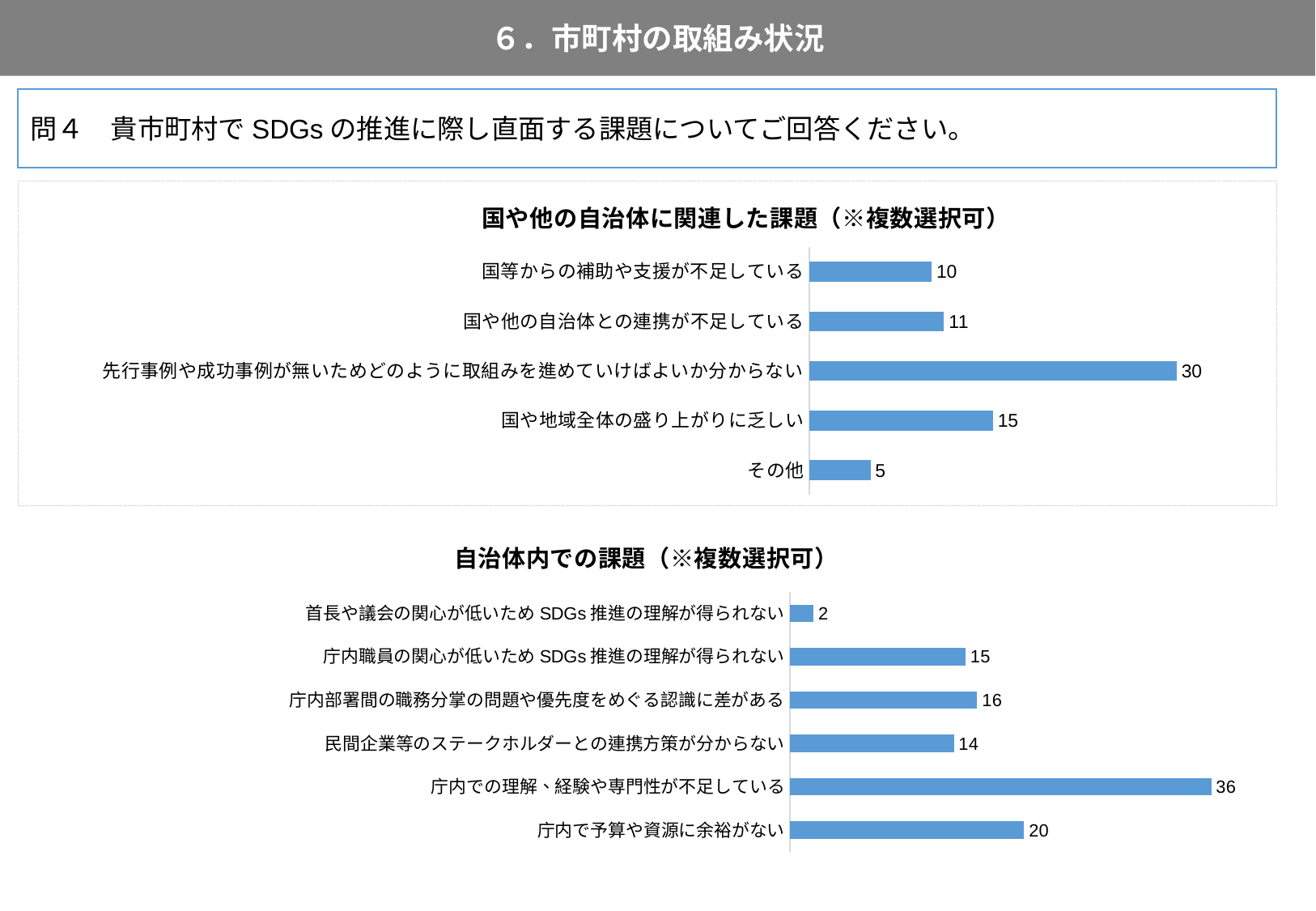

６．市町村の取組み状況
87
問４　貴市町村でSDGsの推進に際し直面する課題についてご回答ください。

### Chart: 国や他の自治体に関連した課題（※複数選択可）

| Category |  |
|---|---|
| 国等からの補助や支援が不足している | 10.0 |
| 国や他の自治体との連携が不足している | 11.0 |
| 先行事例や成功事例が無いためどのように取組みを進めていけばよいか分からない | 30.0 |
| 国や地域全体の盛り上がりに乏しい | 15.0 |
| その他 | 5.0 |

### Chart: 自治体内での課題（※複数選択可）

| Category |  |
|---|---|
| 首長や議会の関心が低いためSDGs推進の理解が得られない | 2.0 |
| 庁内職員の関心が低いためSDGs推進の理解が得られない | 15.0 |
| 庁内部署間の職務分掌の問題や優先度をめぐる認識に差がある | 16.0 |
| 民間企業等のステークホルダーとの連携方策が分からない | 14.0 |
| 庁内での理解、経験や専門性が不足している | 36.0 |
| 庁内で予算や資源に余裕がない | 20.0 |